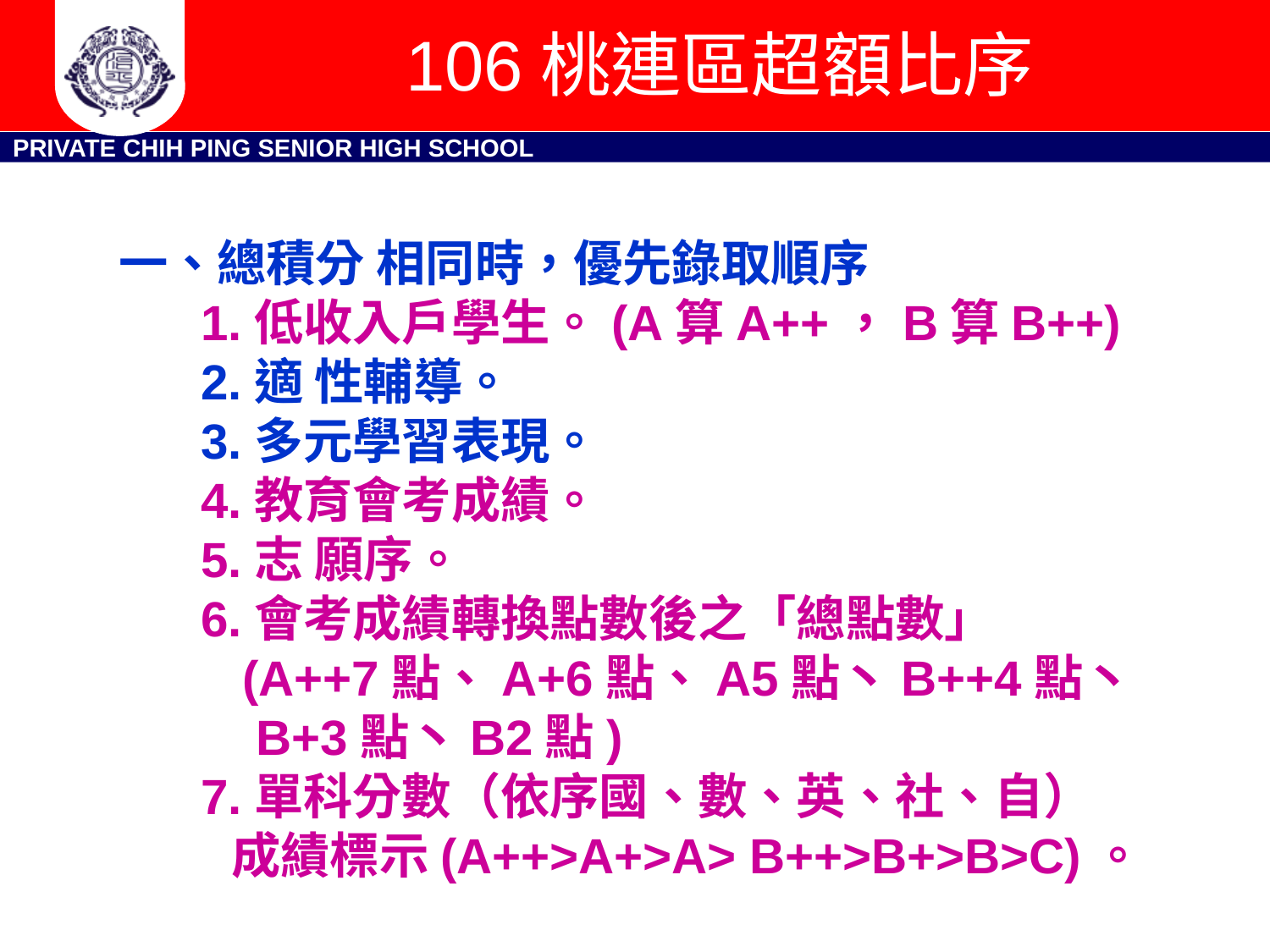

# 106桃連區超額比序
一、總積分 相同時，優先錄取順序
      1.低收入戶學生。(A算A++，B算B++)
      2.適 性輔導。
      3.多元學習表現。
      4.教育會考成績。
      5.志 願序。
      6.會考成績轉換點數後之「總點數」
         (A++7點、A+6點、A5點丶B++4點丶
          B+3點丶B2點)
      7.單科分數（依序國、數、英、社、自）
         成績標示(A++>A+>A> B++>B+>B>C)。